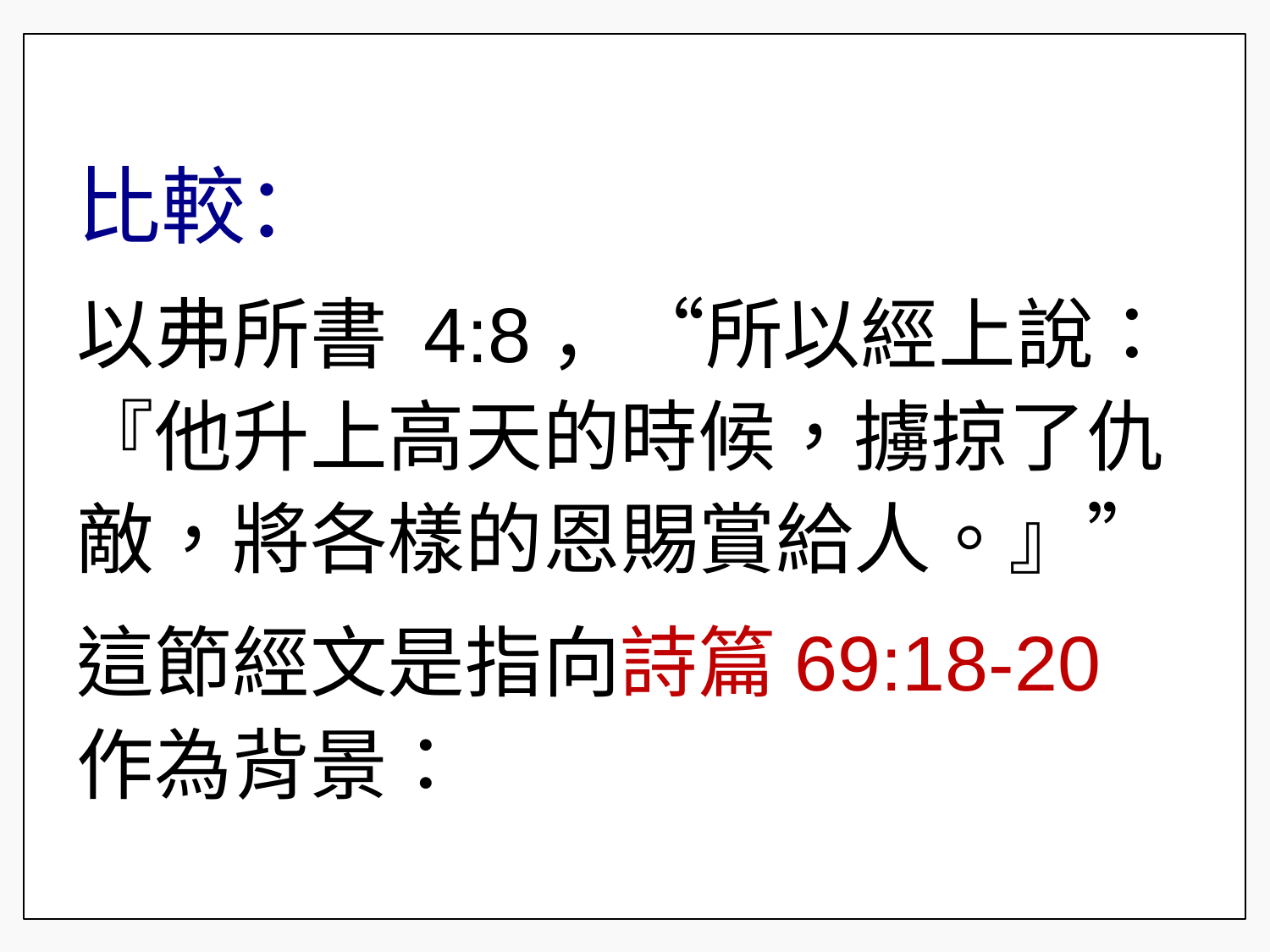

比較：
以弗所書 4:8，“所以經上說：『他升上高天的時候，擄掠了仇敵，將各樣的恩賜賞給人。』”
這節經文是指向詩篇69:18-20作為背景：